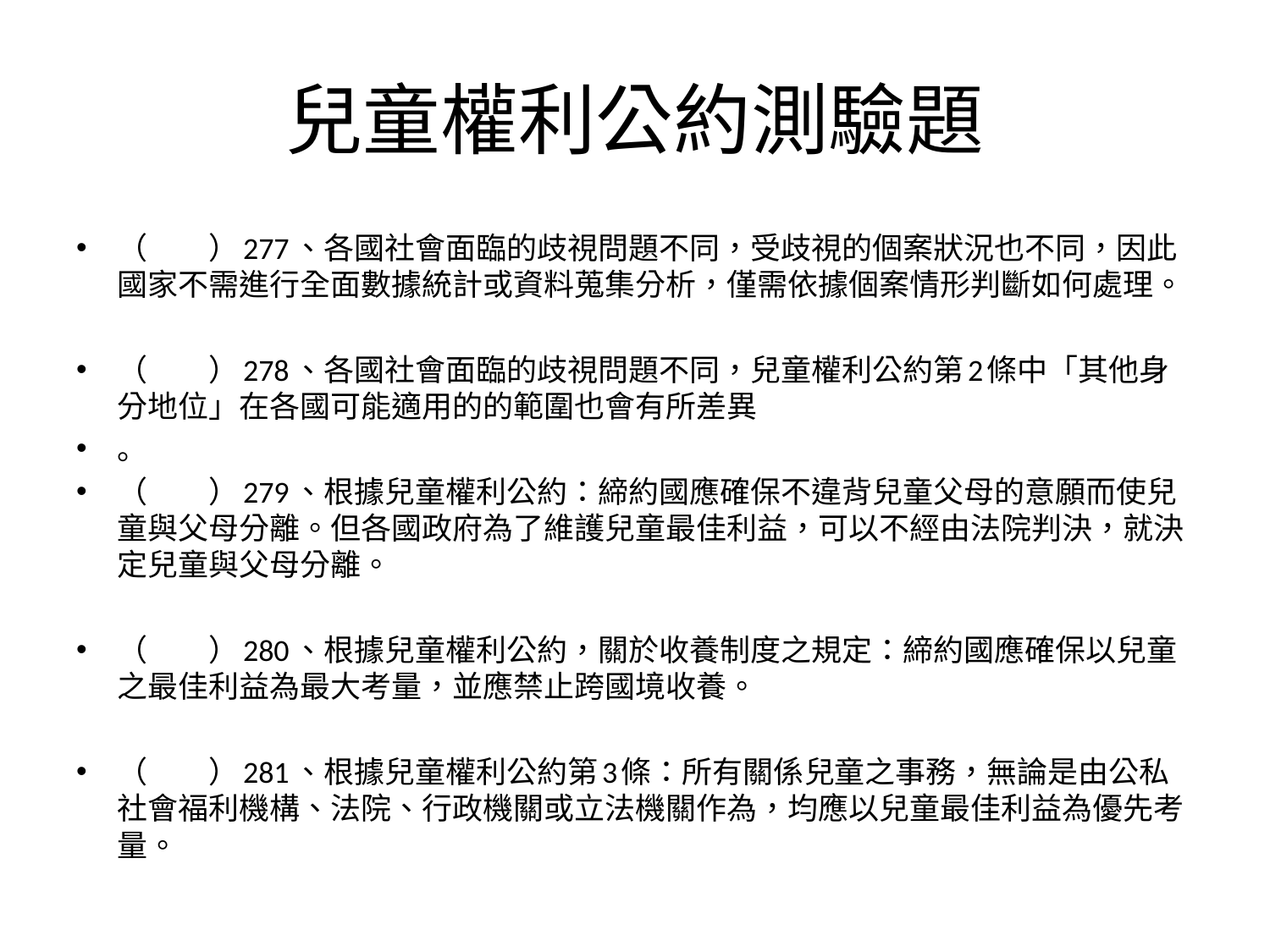

# 兒童權利公約測驗題
（　　）277、各國社會面臨的歧視問題不同，受歧視的個案狀況也不同，因此國家不需進行全面數據統計或資料蒐集分析，僅需依據個案情形判斷如何處理。

（　　）278、各國社會面臨的歧視問題不同，兒童權利公約第2條中「其他身分地位」在各國可能適用的的範圍也會有所差異
。
（　　）279、根據兒童權利公約：締約國應確保不違背兒童父母的意願而使兒童與父母分離。但各國政府為了維護兒童最佳利益，可以不經由法院判決，就決定兒童與父母分離。

（　　）280、根據兒童權利公約，關於收養制度之規定：締約國應確保以兒童之最佳利益為最大考量，並應禁止跨國境收養。

（　　）281、根據兒童權利公約第3條：所有關係兒童之事務，無論是由公私社會福利機構、法院、行政機關或立法機關作為，均應以兒童最佳利益為優先考量。